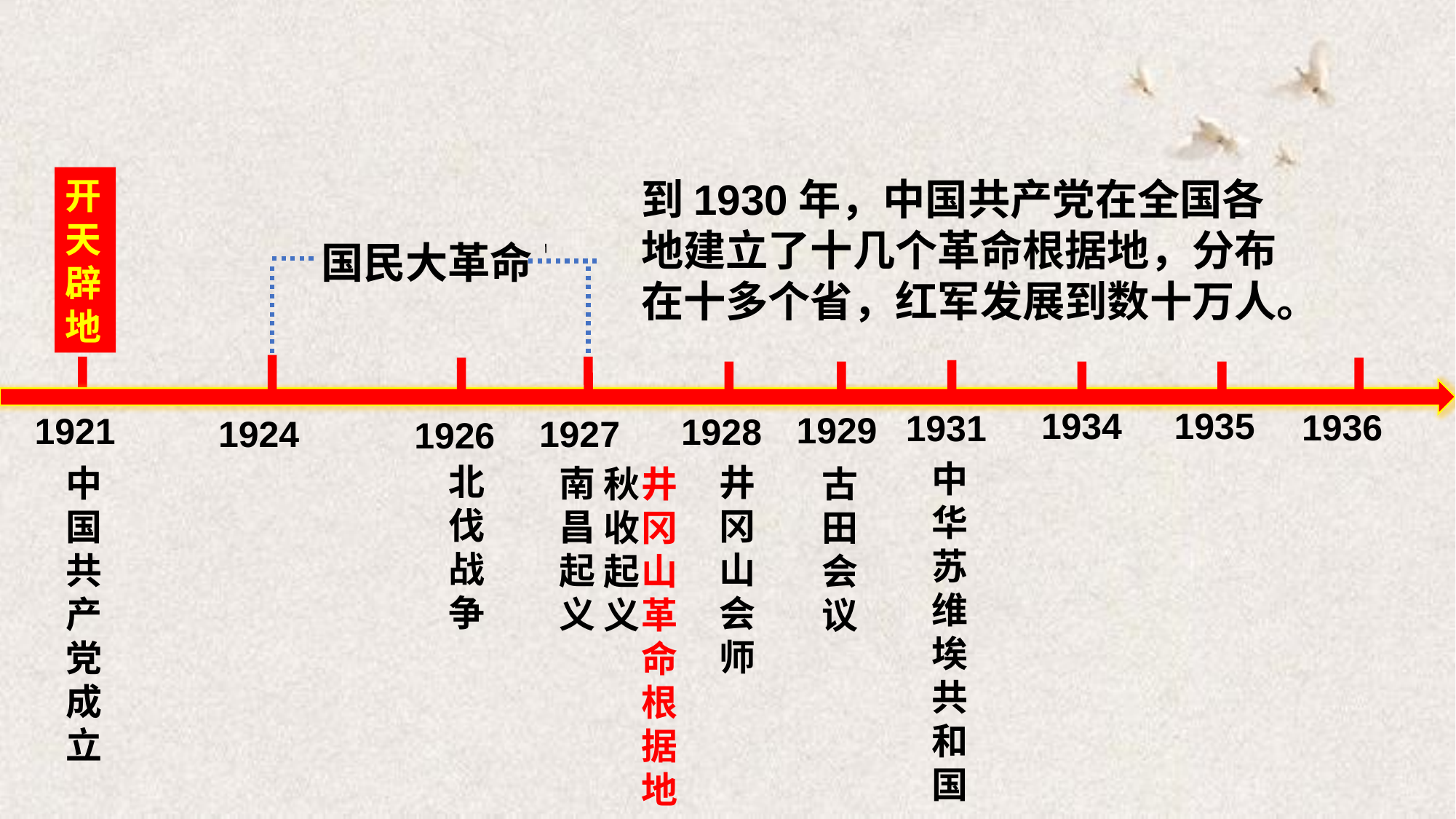

开天辟地
到1930年，中国共产党在全国各地建立了十几个革命根据地，分布在十多个省，红军发展到数十万人。
国民大革命

1935
1934
1936
1931
1929
1921
1928
1924
1927
1926
中华苏维埃共和国
北伐战争
井冈山会师
南昌起义
中国共产党成立
古田会议
井冈山革命根据地
秋收起义